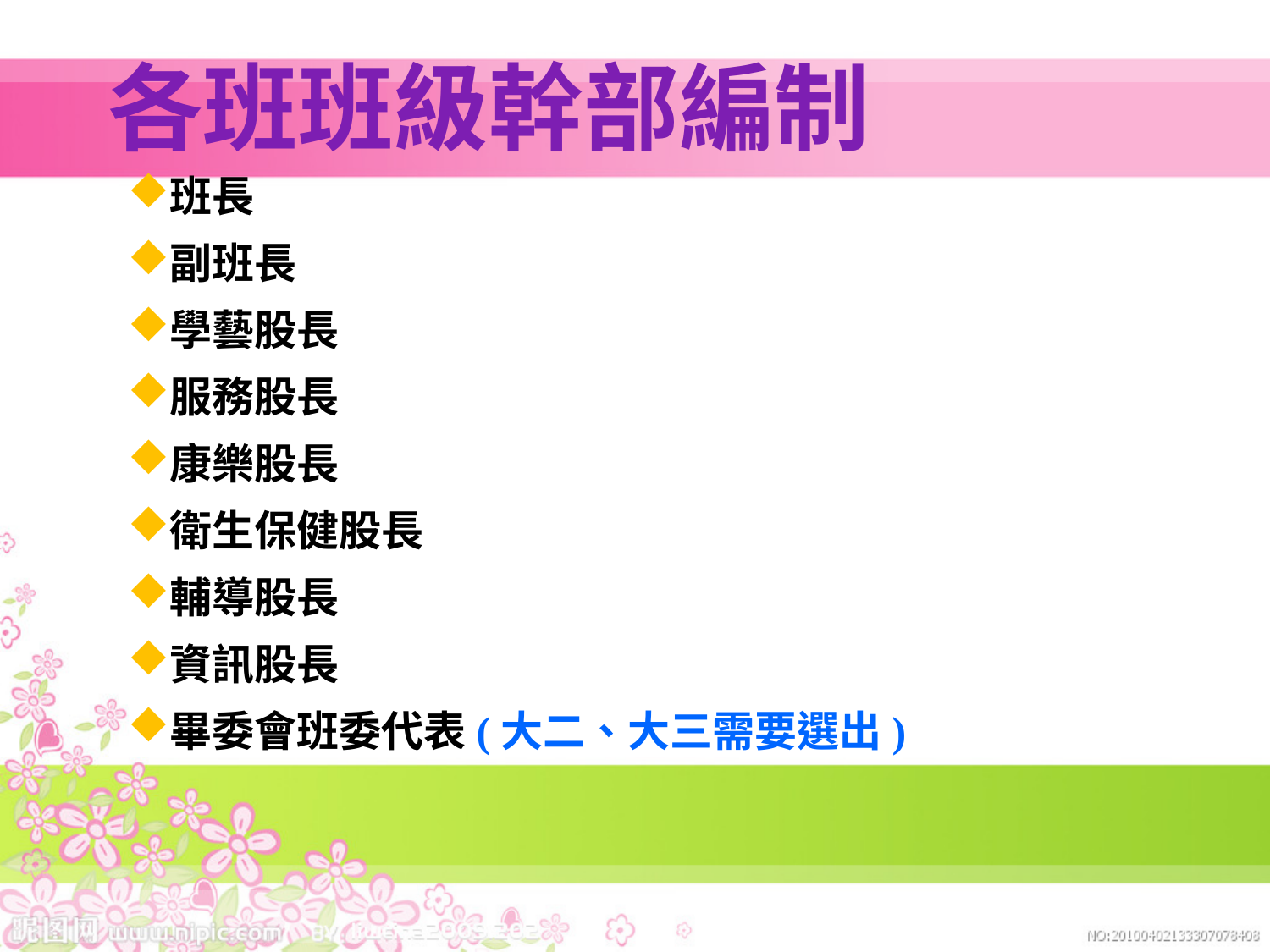

# 各班班級幹部編制
班長
副班長
學藝股長
服務股長
康樂股長
衛生保健股長
輔導股長
資訊股長
畢委會班委代表(大二、大三需要選出)